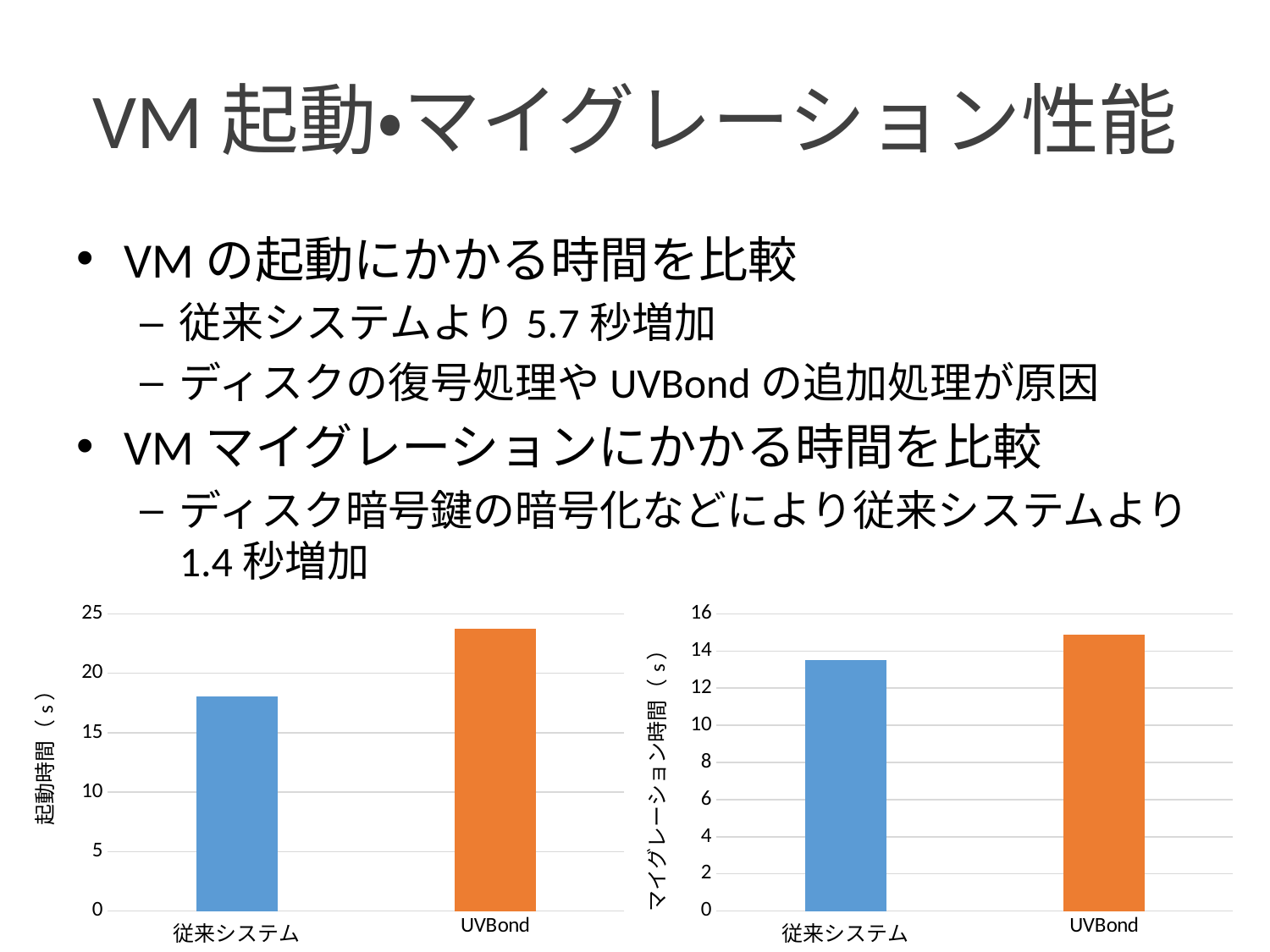

# VM起動・マイグレーション性能
VMの起動にかかる時間を比較
従来システムより5.7秒増加
ディスクの復号処理やUVBondの追加処理が原因
VMマイグレーションにかかる時間を比較
ディスク暗号鍵の暗号化などにより従来システムより1.4秒増加

### Chart

| Category |  |
|---|---|
| 従来システム | 18.05 |
| UVBond | 23.76 |

### Chart

| Category |  |
|---|---|
| 従来システム | 13.5 |
| UVBond | 14.86 |